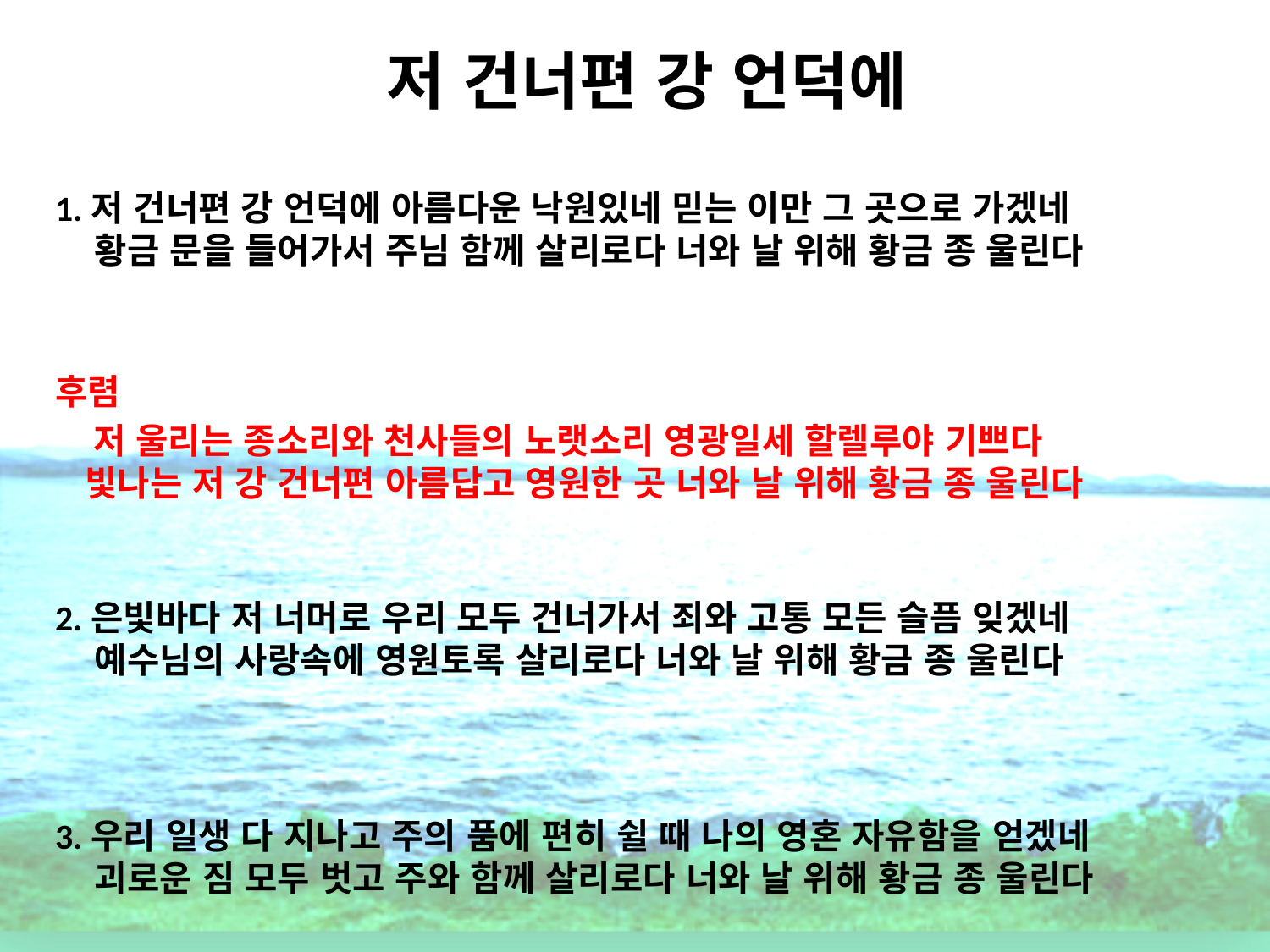

# 저 건너편 강 언덕에
1.저 건너편 강 언덕에 아름다운 낙원있네 믿는 이만 그 곳으로 가겠네
    황금 문을 들어가서 주님 함께 살리로다 너와 날 위해 황금 종 울린다

후렴
   저 울리는 종소리와 천사들의 노랫소리 영광일세 할렐루야 기쁘다
   빛나는 저 강 건너편 아름답고 영원한 곳 너와 날 위해 황금 종 울린다
2.은빛바다 저 너머로 우리 모두 건너가서 죄와 고통 모든 슬픔 잊겠네
    예수님의 사랑속에 영원토록 살리로다 너와 날 위해 황금 종 울린다
3.우리 일생 다 지나고 주의 품에 편히 쉴 때 나의 영혼 자유함을 얻겠네
    괴로운 짐 모두 벗고 주와 함께 살리로다 너와 날 위해 황금 종 울린다